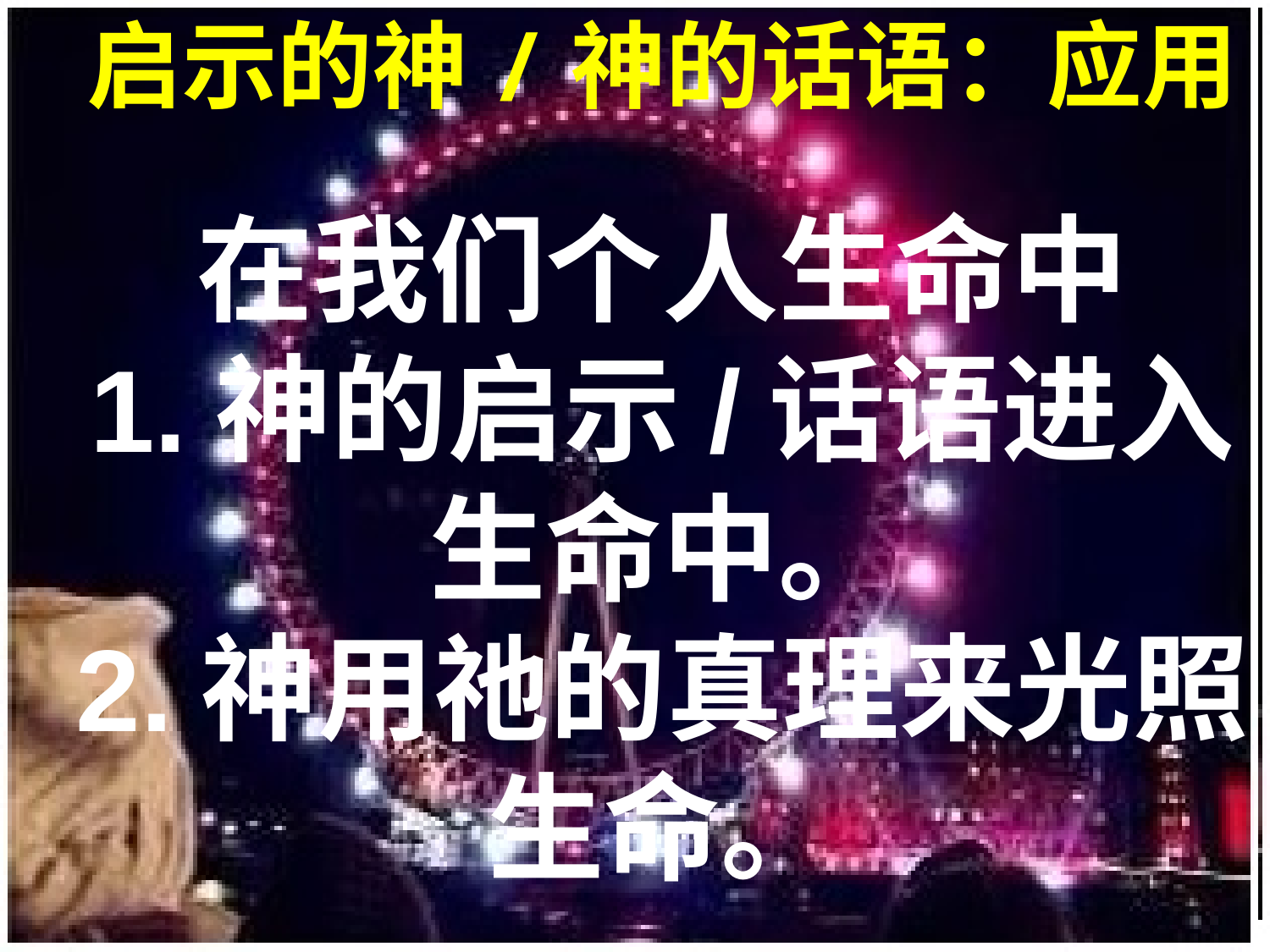

启示的神/神的话语：应用

在我们个人生命中
1.神的启示/话语进入生命中。
2.神用祂的真理来光照生命。